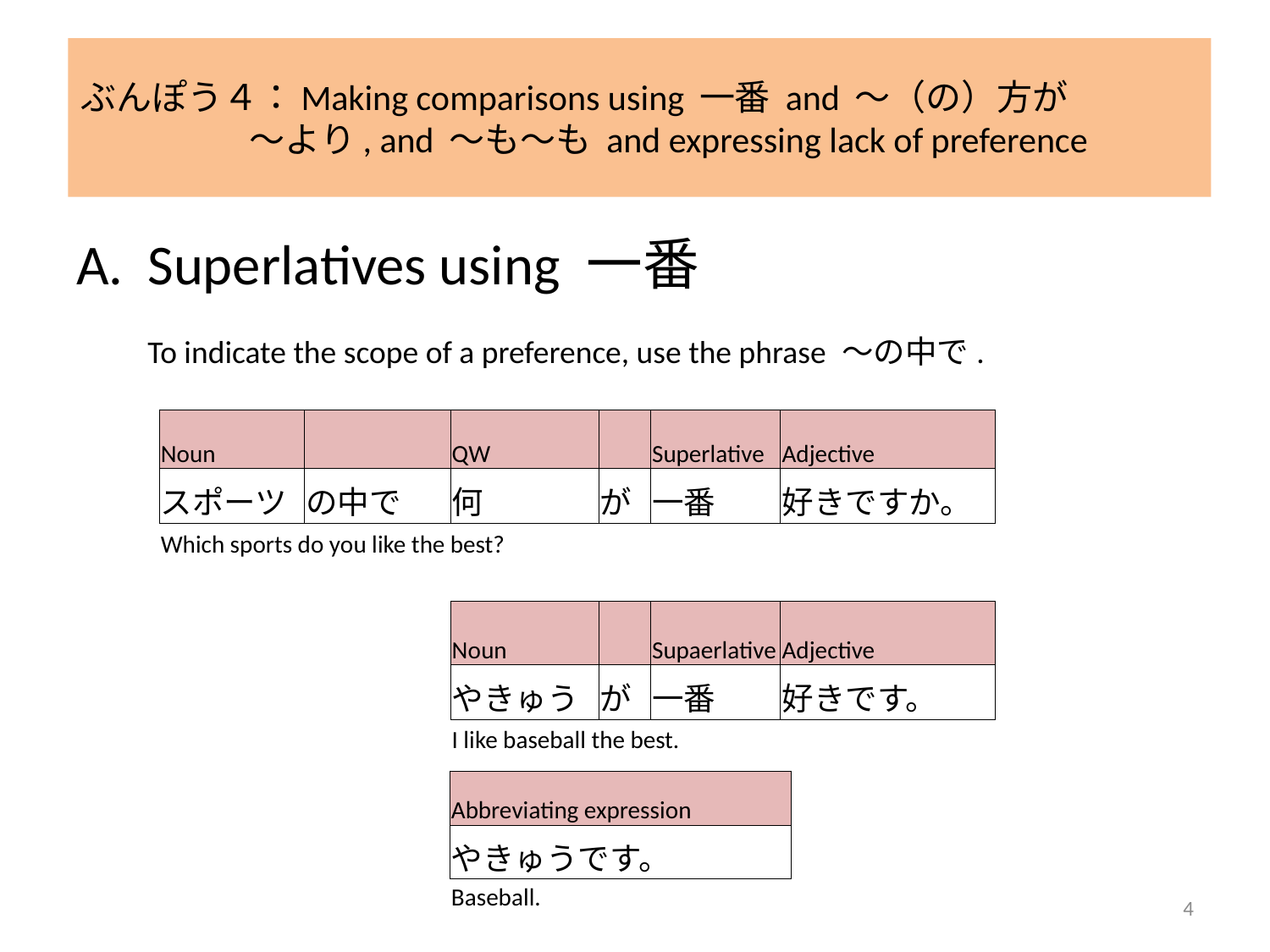

# ぶんぽう４：Making comparisons using 一番 and ～（の）方が ～より, and ～も～も and expressing lack of preference
Superlatives using 一番
	To indicate the scope of a preference, use the phrase ～の中で.
| Noun |  | QW |  | Superlative | Adjective |
| --- | --- | --- | --- | --- | --- |
| スポーツ | の中で | 何 | が | 一番 | 好きですか。 |
| Which sports do you like the best? |  |  |  |  |  |
|  |  |  |  |  |  |
|  |  | Noun |  | Supaerlative | Adjective |
|  |  | やきゅう | が | 一番 | 好きです。 |
|  |  | I like baseball the best. |  |  |  |
| Abbreviating expression |
| --- |
| やきゅうです。 |
| Baseball. |
4